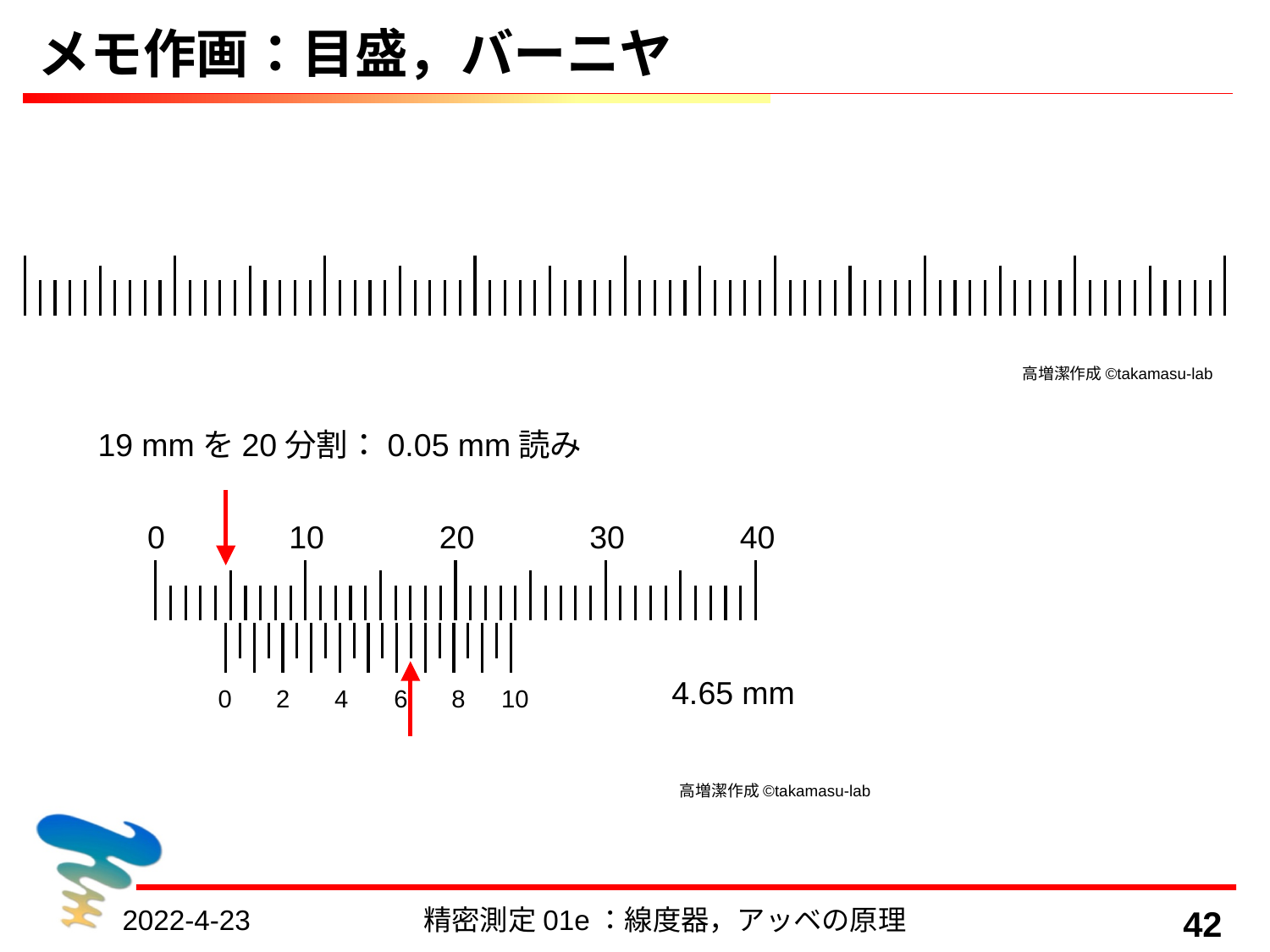

# メモ作画：目盛，バーニヤ
高増潔作成©takamasu-lab
19 mmを20分割：0.05 mm読み
0              10             20             30             40
0       2       4       6       8      10
4.65 mm
高増潔作成©takamasu-lab
2022-4-23
精密測定01e：線度器，アッベの原理
42